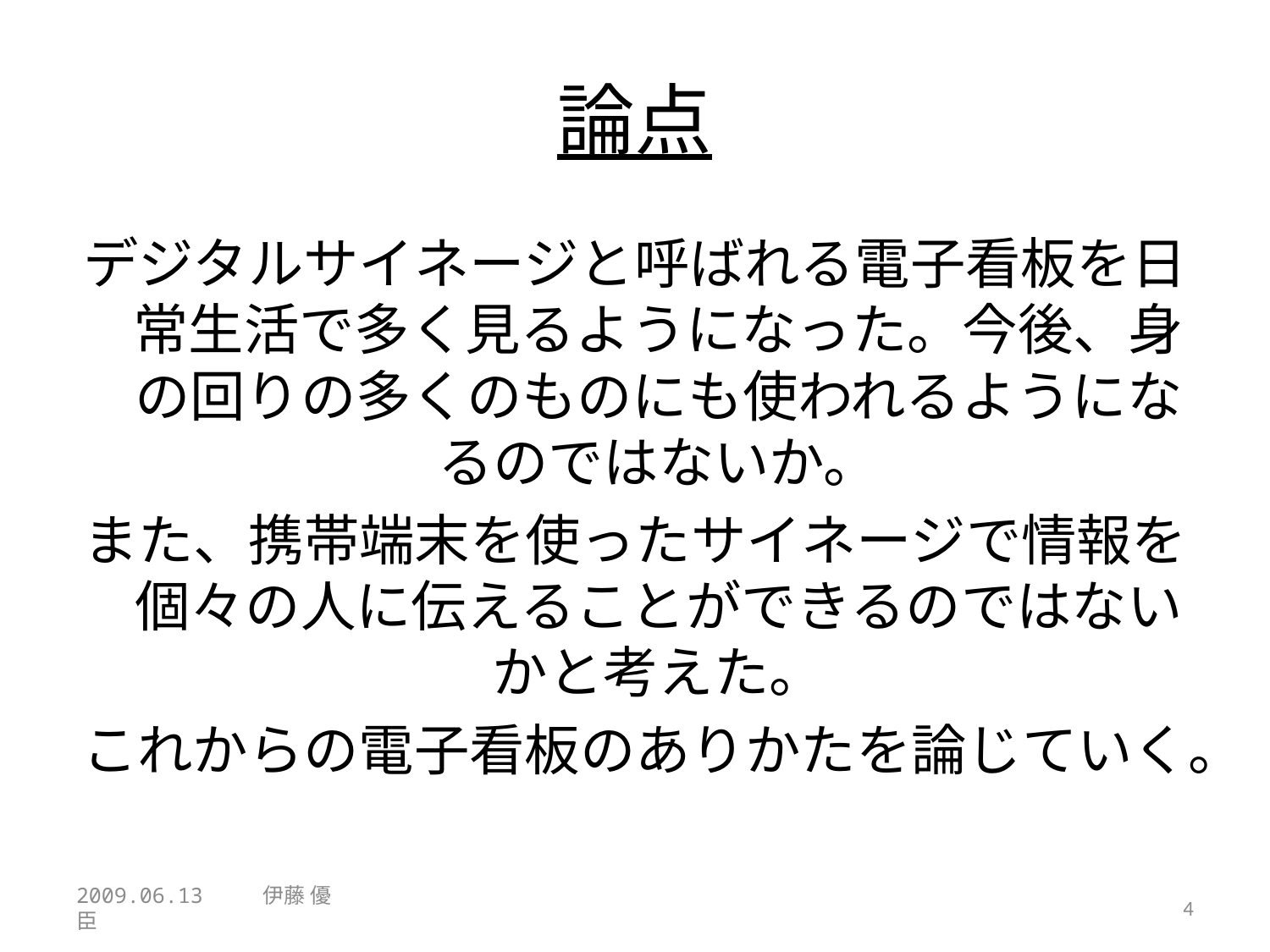

# 論点
デジタルサイネージと呼ばれる電子看板を日常生活で多く見るようになった。今後、身の回りの多くのものにも使われるようになるのではないか。
また、携帯端末を使ったサイネージで情報を個々の人に伝えることができるのではないかと考えた。
これからの電子看板のありかたを論じていく。
2009.06.13 　　伊藤 優臣
4